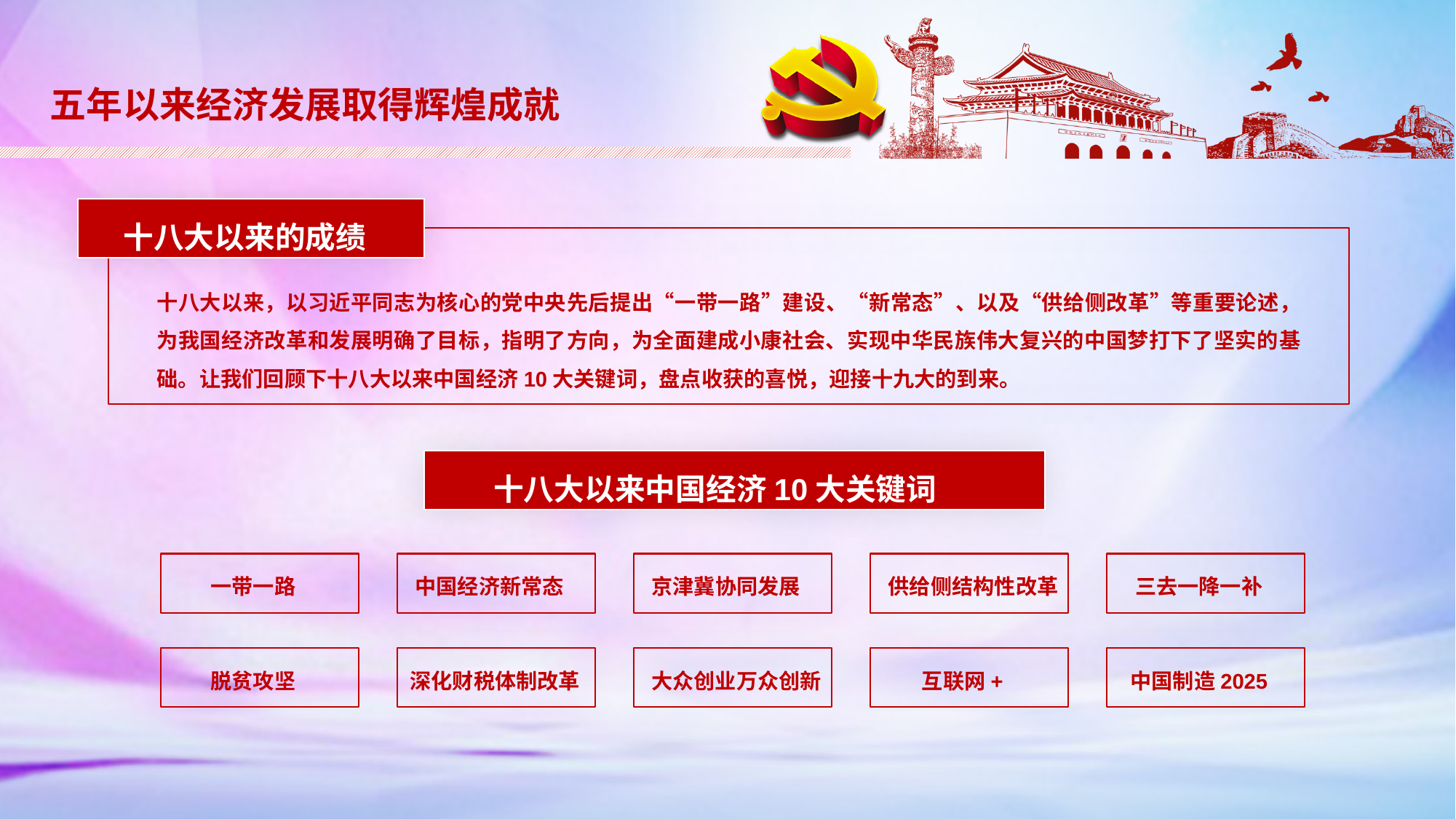

五年以来经济发展取得辉煌成就
十八大以来的成绩

十八大以来，以习近平同志为核心的党中央先后提出“一带一路”建设、“新常态”、以及“供给侧改革”等重要论述，为我国经济改革和发展明确了目标，指明了方向，为全面建成小康社会、实现中华民族伟大复兴的中国梦打下了坚实的基础。让我们回顾下十八大以来中国经济10大关键词，盘点收获的喜悦，迎接十九大的到来。
十八大以来中国经济10大关键词

一带一路

中国经济新常态

京津冀协同发展

供给侧结构性改革

三去一降一补

脱贫攻坚

深化财税体制改革

大众创业万众创新

互联网+

中国制造2025